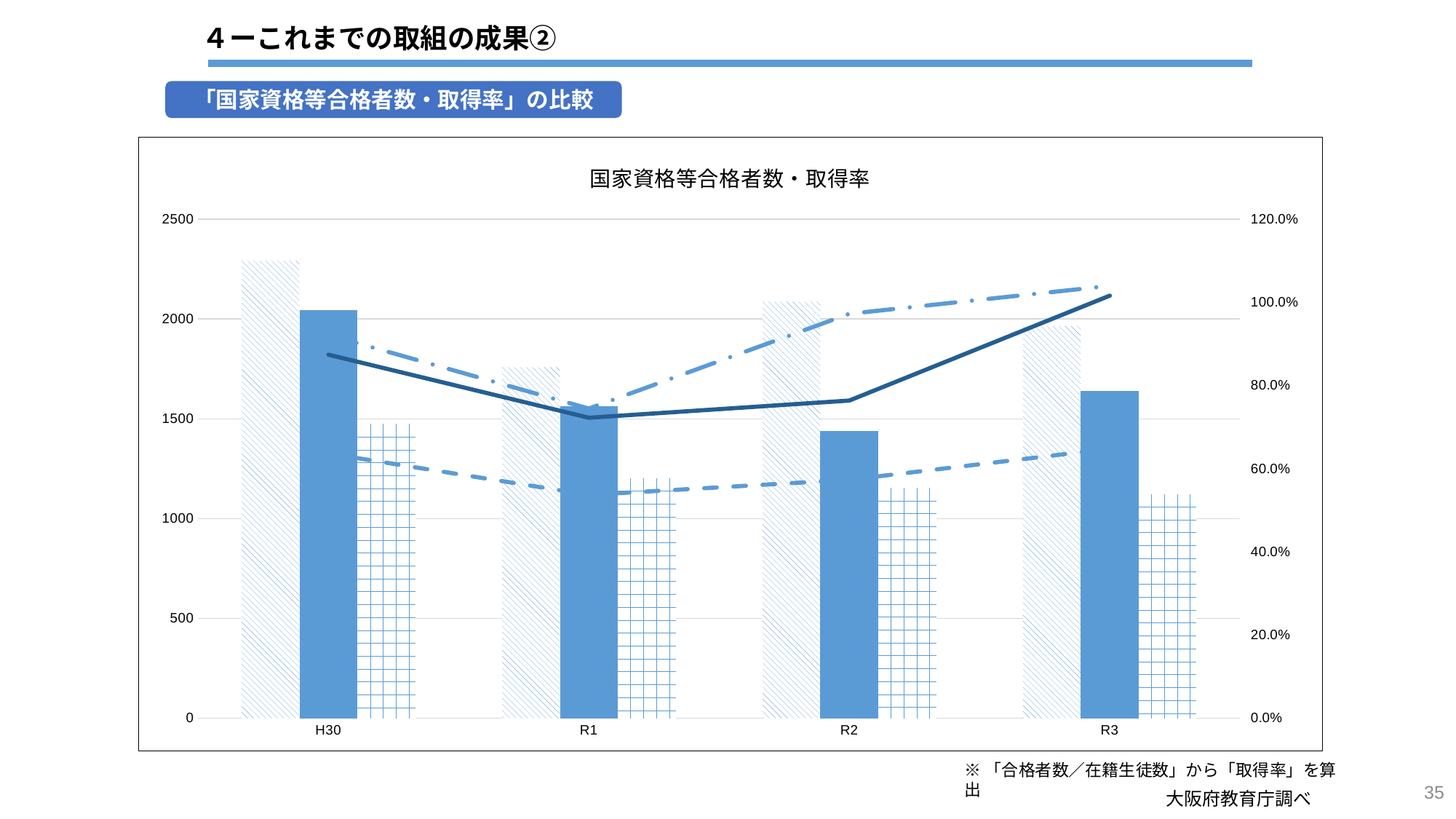

４ーこれまでの取組の成果②
「国家資格等合格者数・取得率」の比較

### Chart: 国家資格等合格者数・取得率

| Category | 高大連携 | 実践技能 | 地域産業 | 高大連携 | 実践技能 | 地域産業 |
|---|---|---|---|---|---|---|
| H30 | 2292.0 | 2044.0 | 1474.0 | 0.9215922798552473 | 0.874251497005988 | 0.6364421416234888 |
| R1 | 1759.0 | 1563.0 | 1202.0 | 0.7447078746824725 | 0.7226074895977809 | 0.5370866845397676 |
| R2 | 2087.0 | 1440.0 | 1153.0 | 0.972506989748369 | 0.7639257294429708 | 0.5733465937344605 |
| R3 | 1965.0 | 1640.0 | 1123.0 | 1.0396825396825398 | 1.016109045848823 | 0.6480092325447201 |
※「合格者数／在籍生徒数」から「取得率」を算出
35
大阪府教育庁調べ